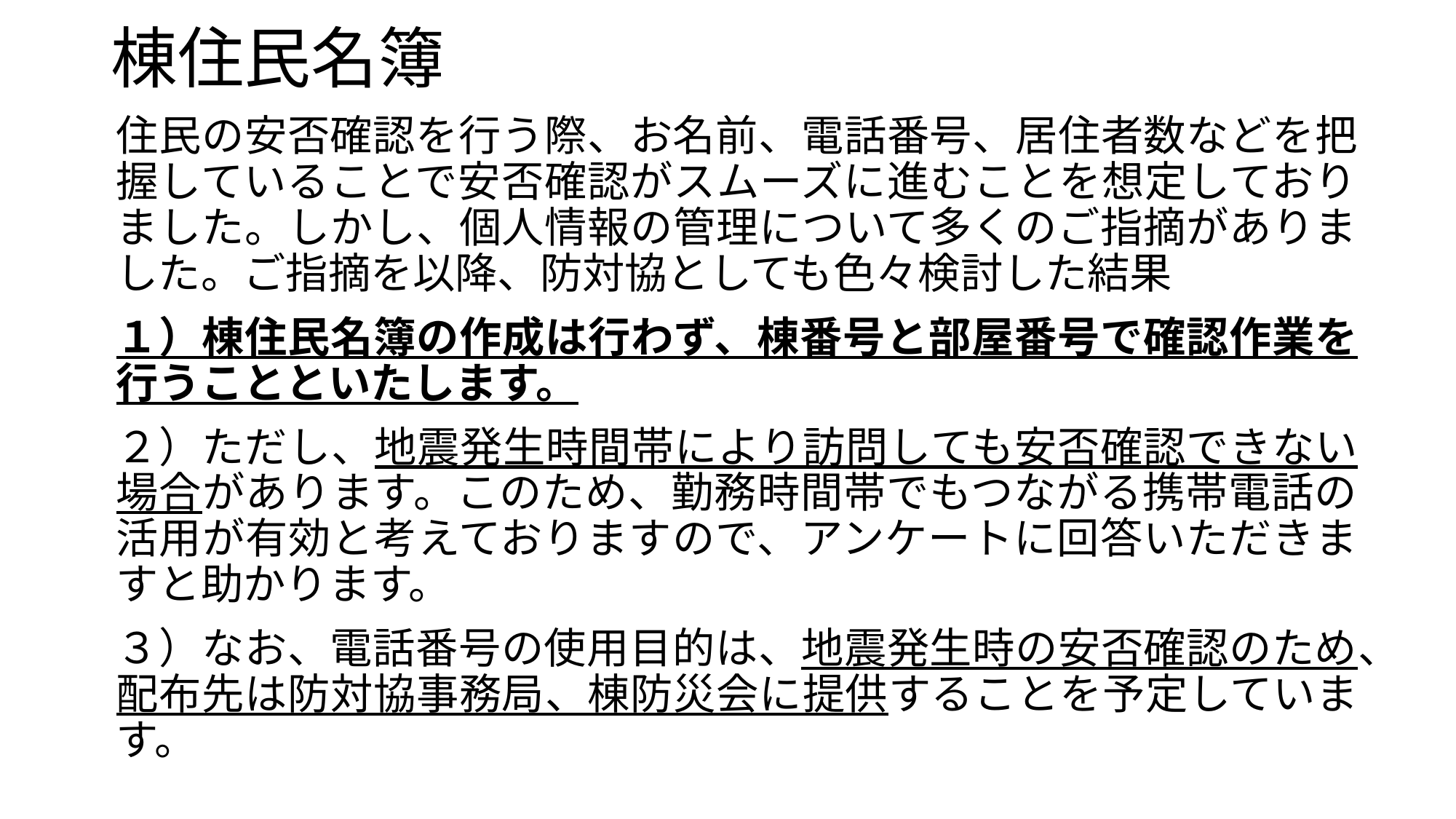

# 棟住民名簿
住民の安否確認を行う際、お名前、電話番号、居住者数などを把握していることで安否確認がスムーズに進むことを想定しておりました。しかし、個人情報の管理について多くのご指摘がありました。ご指摘を以降、防対協としても色々検討した結果
１）棟住民名簿の作成は行わず、棟番号と部屋番号で確認作業を行うことといたします。
２）ただし、地震発生時間帯により訪問しても安否確認できない場合があります。このため、勤務時間帯でもつながる携帯電話の活用が有効と考えておりますので、アンケートに回答いただきますと助かります。
３）なお、電話番号の使用目的は、地震発生時の安否確認のため、配布先は防対協事務局、棟防災会に提供することを予定しています。